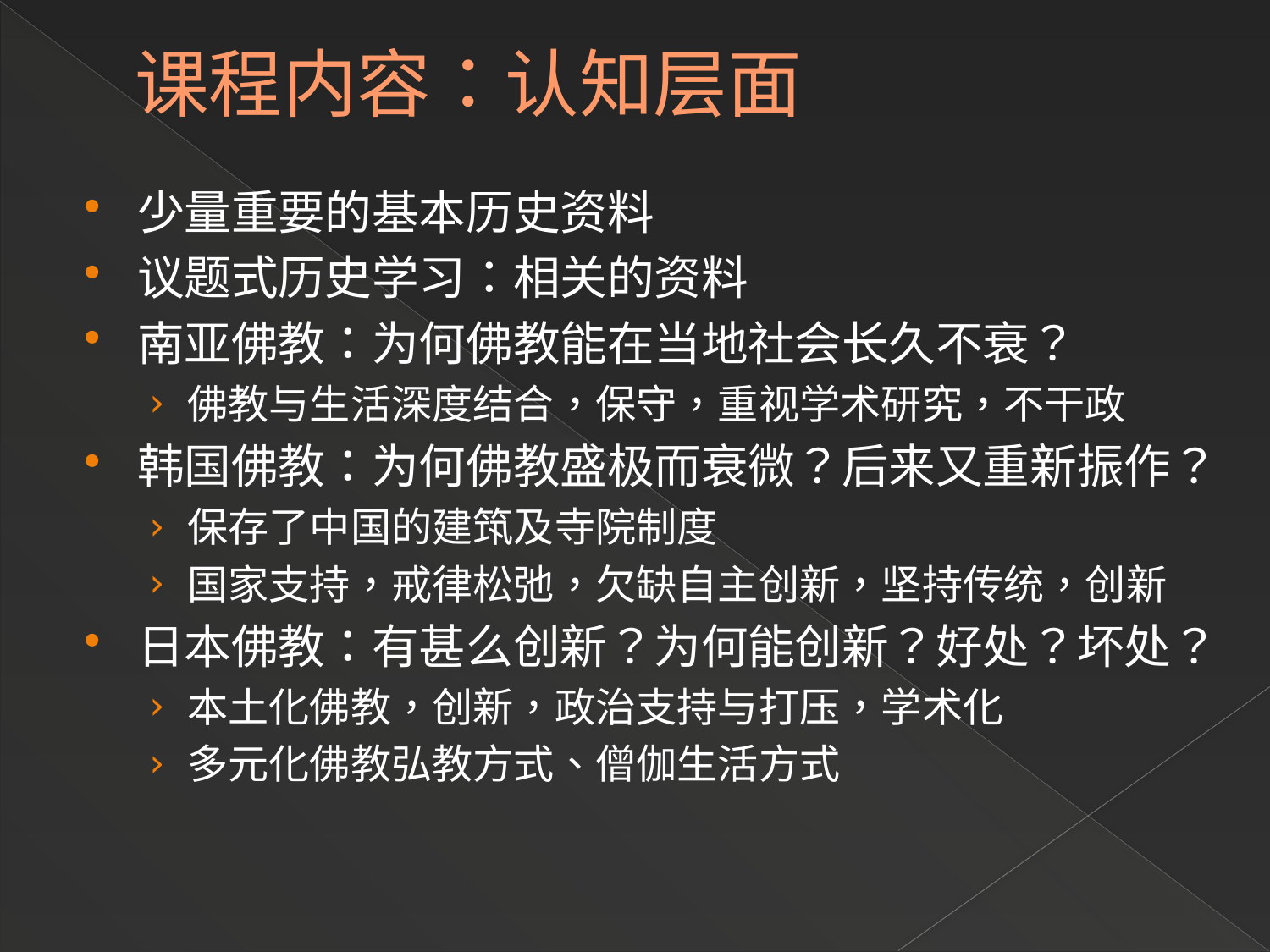

# 课程内容：认知层面
少量重要的基本历史资料
议题式历史学习：相关的资料
南亚佛教：为何佛教能在当地社会长久不衰？
佛教与生活深度结合，保守，重视学术研究，不干政
韩国佛教：为何佛教盛极而衰微？后来又重新振作？
保存了中国的建筑及寺院制度
国家支持，戒律松弛，欠缺自主创新，坚持传统，创新
日本佛教：有甚么创新？为何能创新？好处？坏处？
本土化佛教，创新，政治支持与打压，学术化
多元化佛教弘教方式、僧伽生活方式